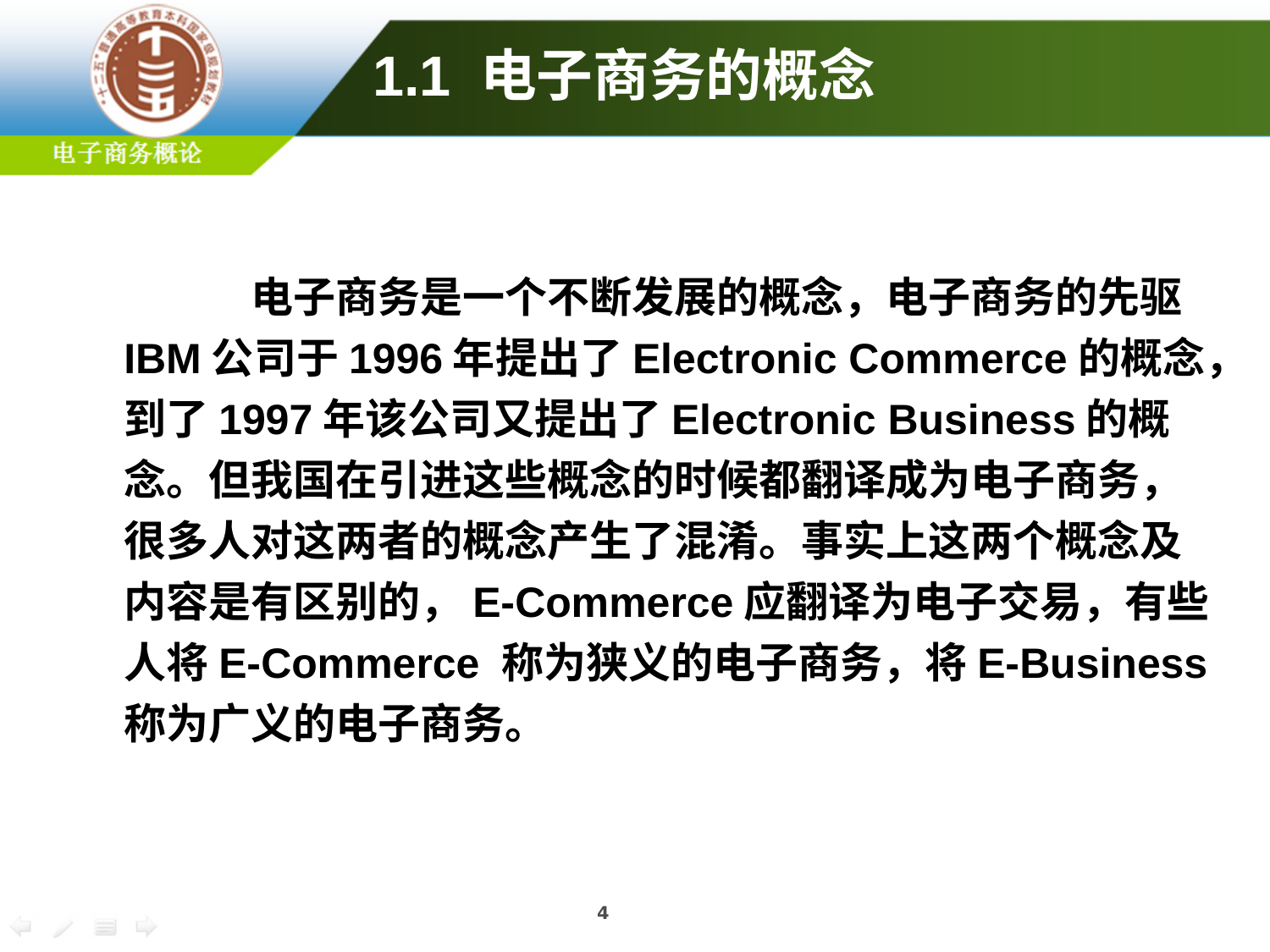

1.1 电子商务的概念
     	电子商务是一个不断发展的概念，电子商务的先驱IBM公司于1996年提出了Electronic Commerce的概念，到了1997年该公司又提出了Electronic Business的概念。但我国在引进这些概念的时候都翻译成为电子商务，很多人对这两者的概念产生了混淆。事实上这两个概念及内容是有区别的，E-Commerce应翻译为电子交易，有些人将E-Commerce 称为狭义的电子商务，将E-Business 称为广义的电子商务。

4